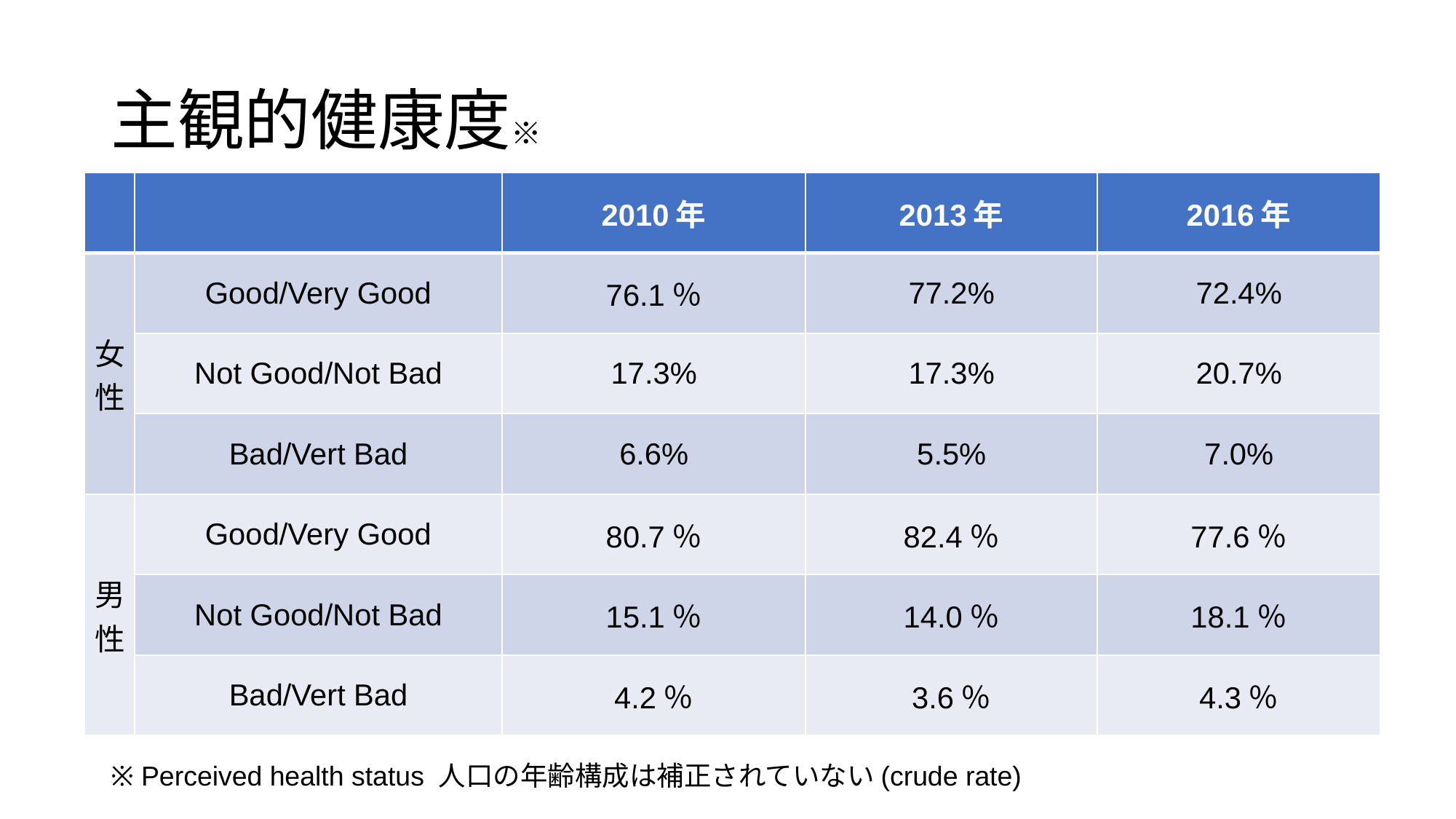

# 主観的健康度※
|  |  | 2010年 | 2013年 | 2016年 |
| --- | --- | --- | --- | --- |
| 女性 | Good/Very Good | 76.1％ | 77.2% | 72.4% |
|  | Not Good/Not Bad | 17.3% | 17.3% | 20.7% |
|  | Bad/Vert Bad | 6.6% | 5.5% | 7.0% |
| 男性 | Good/Very Good | 80.7％ | 82.4％ | 77.6％ |
|  | Not Good/Not Bad | 15.1％ | 14.0％ | 18.1％ |
|  | Bad/Vert Bad | 4.2％ | 3.6％ | 4.3％ |
※ Perceived health status 人口の年齢構成は補正されていない(crude rate)